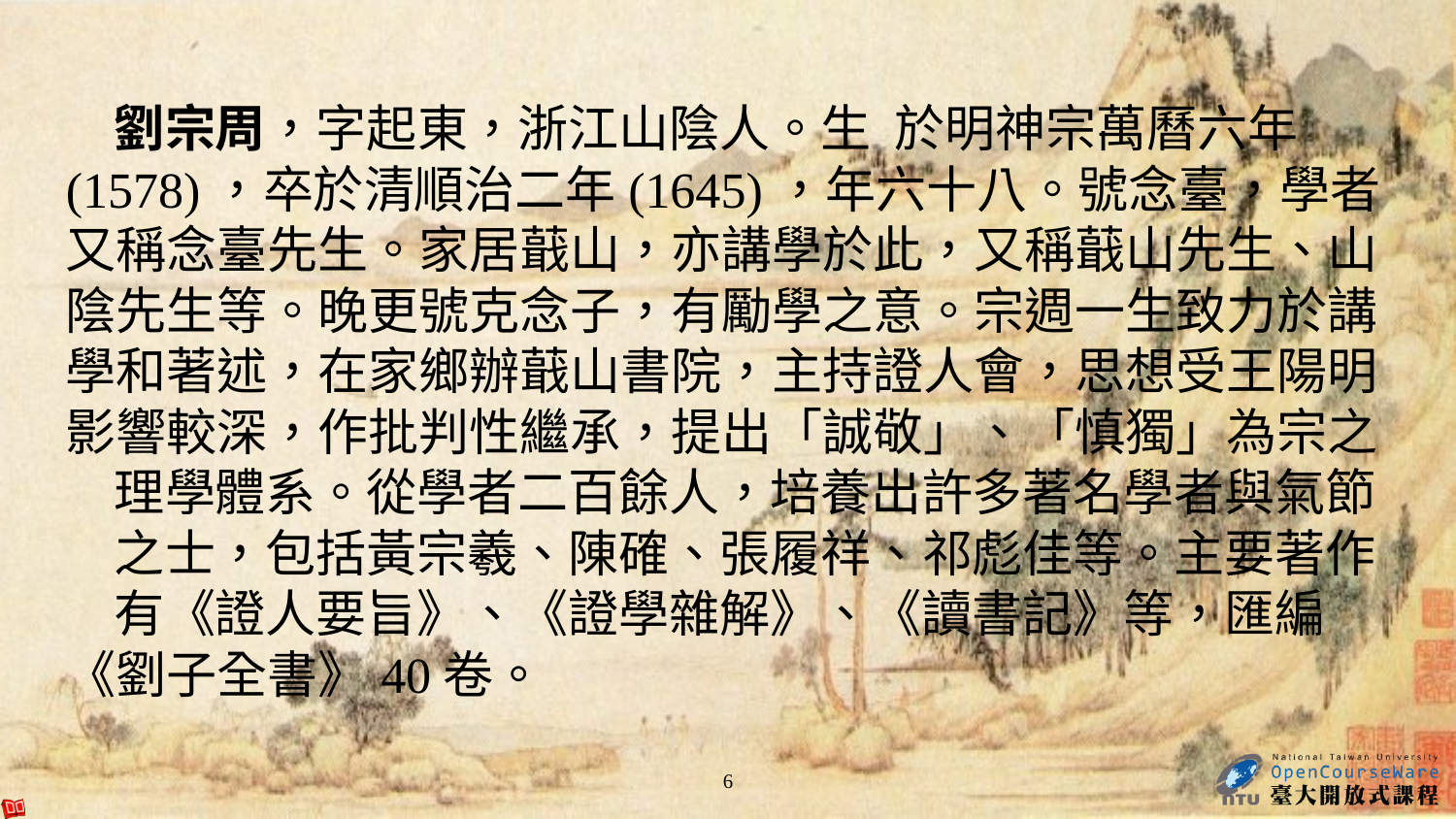

劉宗周，字起東，浙江山陰人。生  於明神宗萬曆六年(1578)，卒於清順治二年(1645)，年六十八。號念臺，學者又稱念臺先生。家居蕺山，亦講學於此，又稱蕺山先生、山陰先生等。晚更號克念子，有勵學之意。宗週一生致力於講學和著述，在家鄉辦蕺山書院，主持證人會，思想受王陽明影響較深，作批判性繼承，提出「誠敬」、「慎獨」為宗之
理學體系。從學者二百餘人，培養出許多著名學者與氣節
之士，包括黃宗羲、陳確、張履祥、祁彪佳等。主要著作
有《證人要旨》、《證學雜解》、《讀書記》等，匯編《劉子全書》40卷。

6